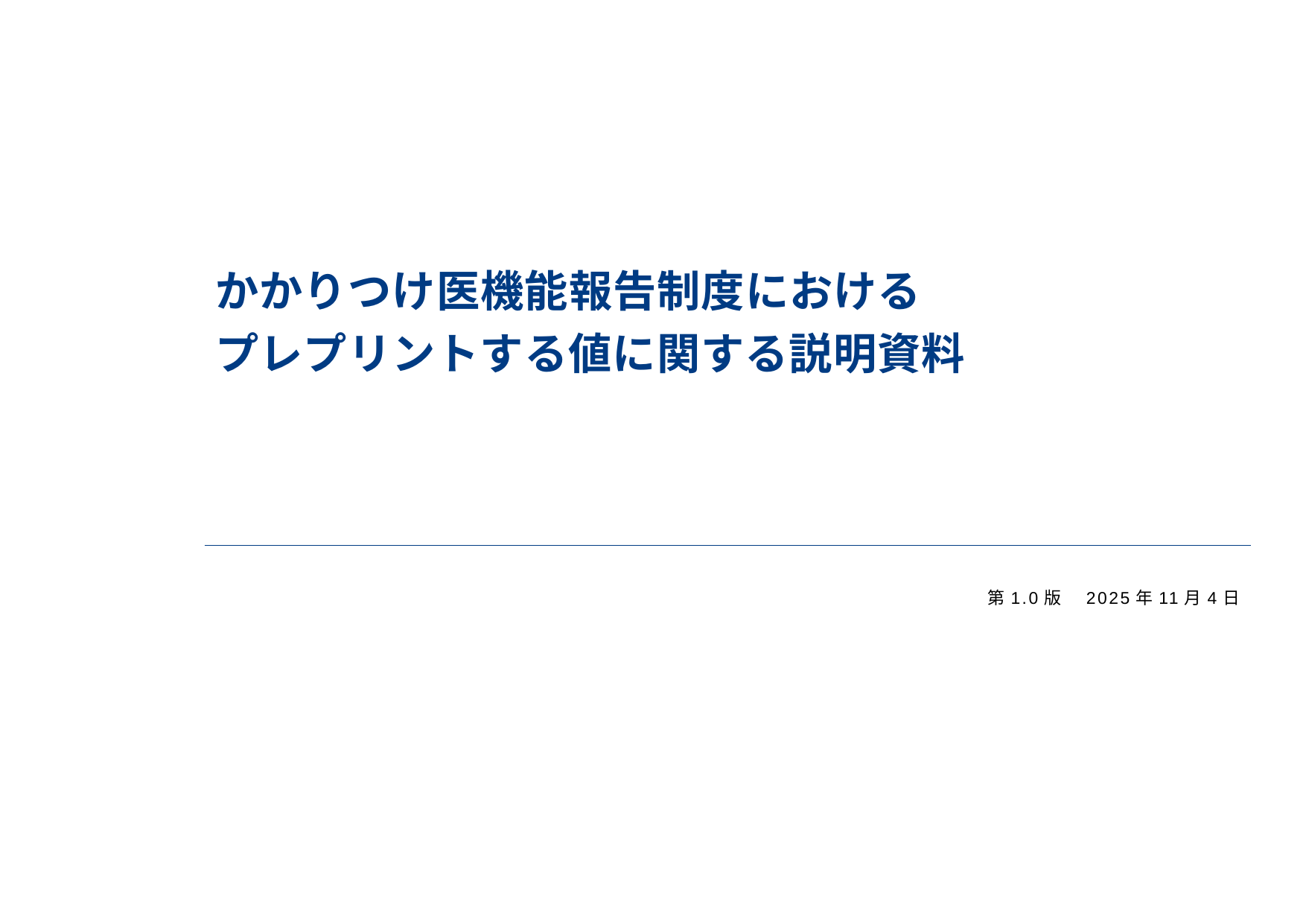

# かかりつけ医機能報告制度における プレプリントする値に関する説明資料
第1.0版　2025年11月4日